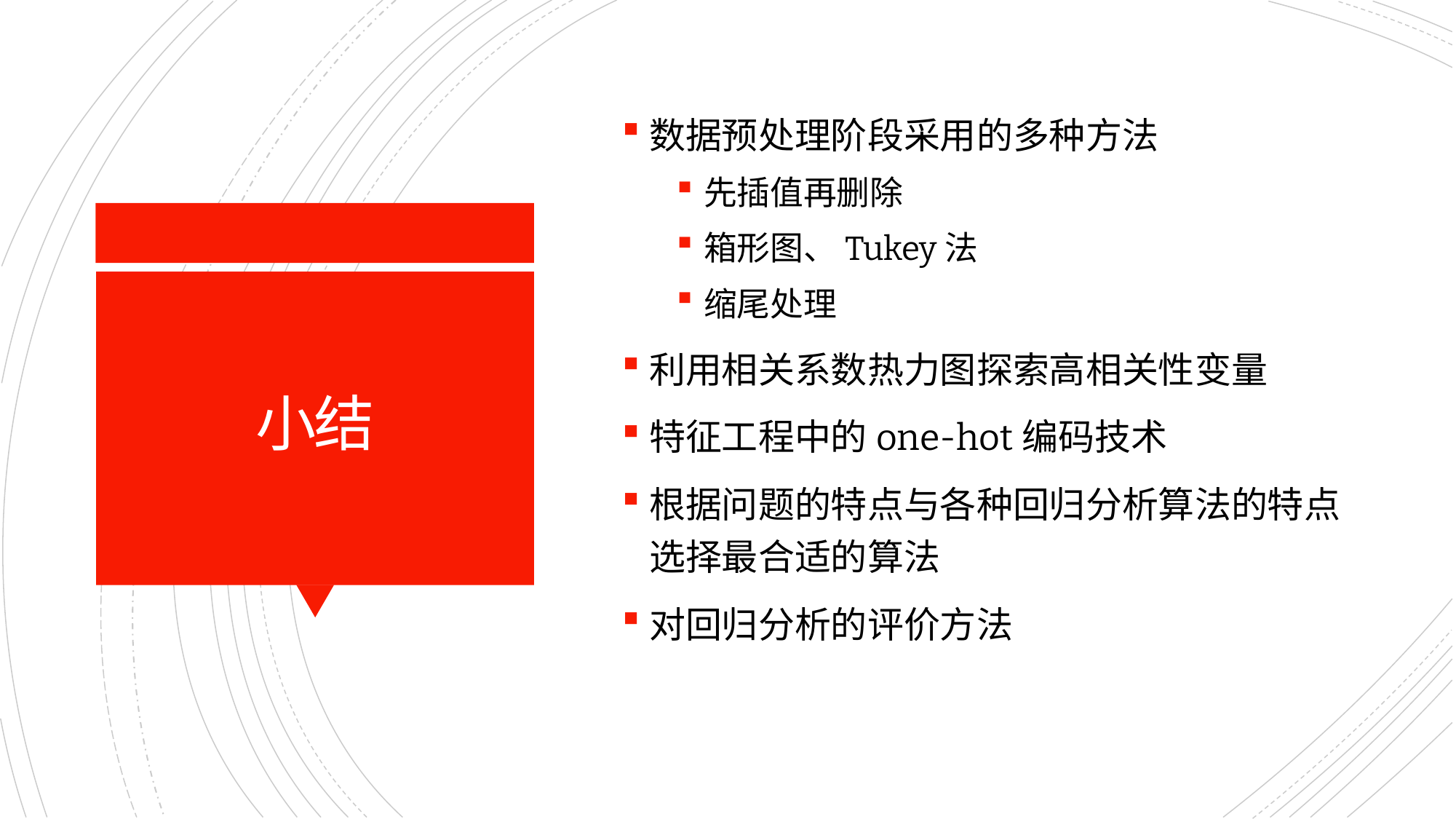

数据预处理阶段采用的多种方法
先插值再删除
箱形图、Tukey法
缩尾处理
利用相关系数热力图探索高相关性变量
特征工程中的one-hot编码技术
根据问题的特点与各种回归分析算法的特点选择最合适的算法
对回归分析的评价方法

# 小结